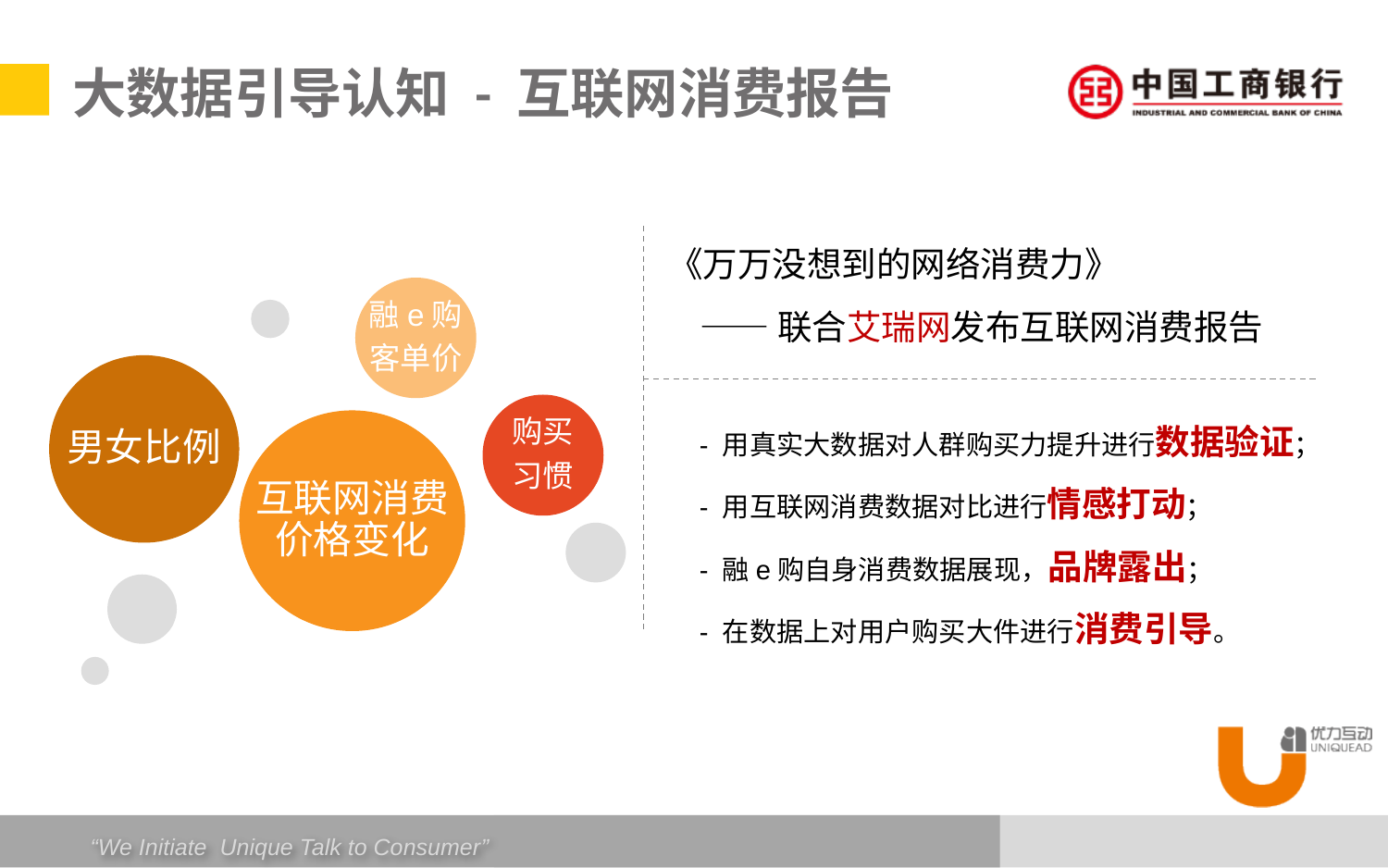

# 大数据引导认知 - 互联网消费报告
《万万没想到的网络消费力》
    ——联合艾瑞网发布互联网消费报告
融e购
客单价

男女比例
购买
习惯
互联网消费价格变化

- 用真实大数据对人群购买力提升进行数据验证；
- 用互联网消费数据对比进行情感打动；
- 融e购自身消费数据展现，品牌露出；
- 在数据上对用户购买大件进行消费引导。